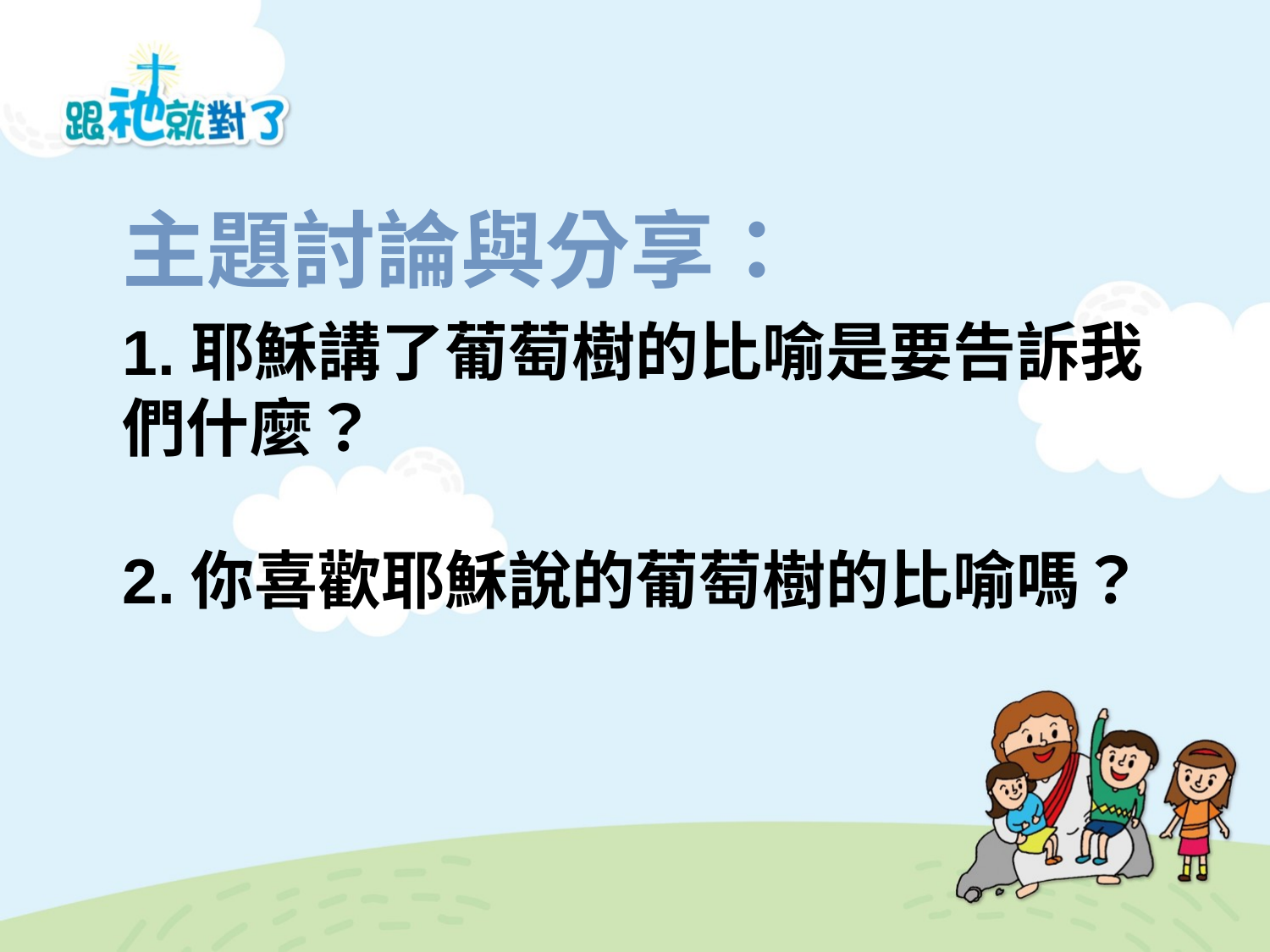

主題討論與分享：
1.耶穌講了葡萄樹的比喻是要告訴我們什麼？

2.你喜歡耶穌說的葡萄樹的比喻嗎？